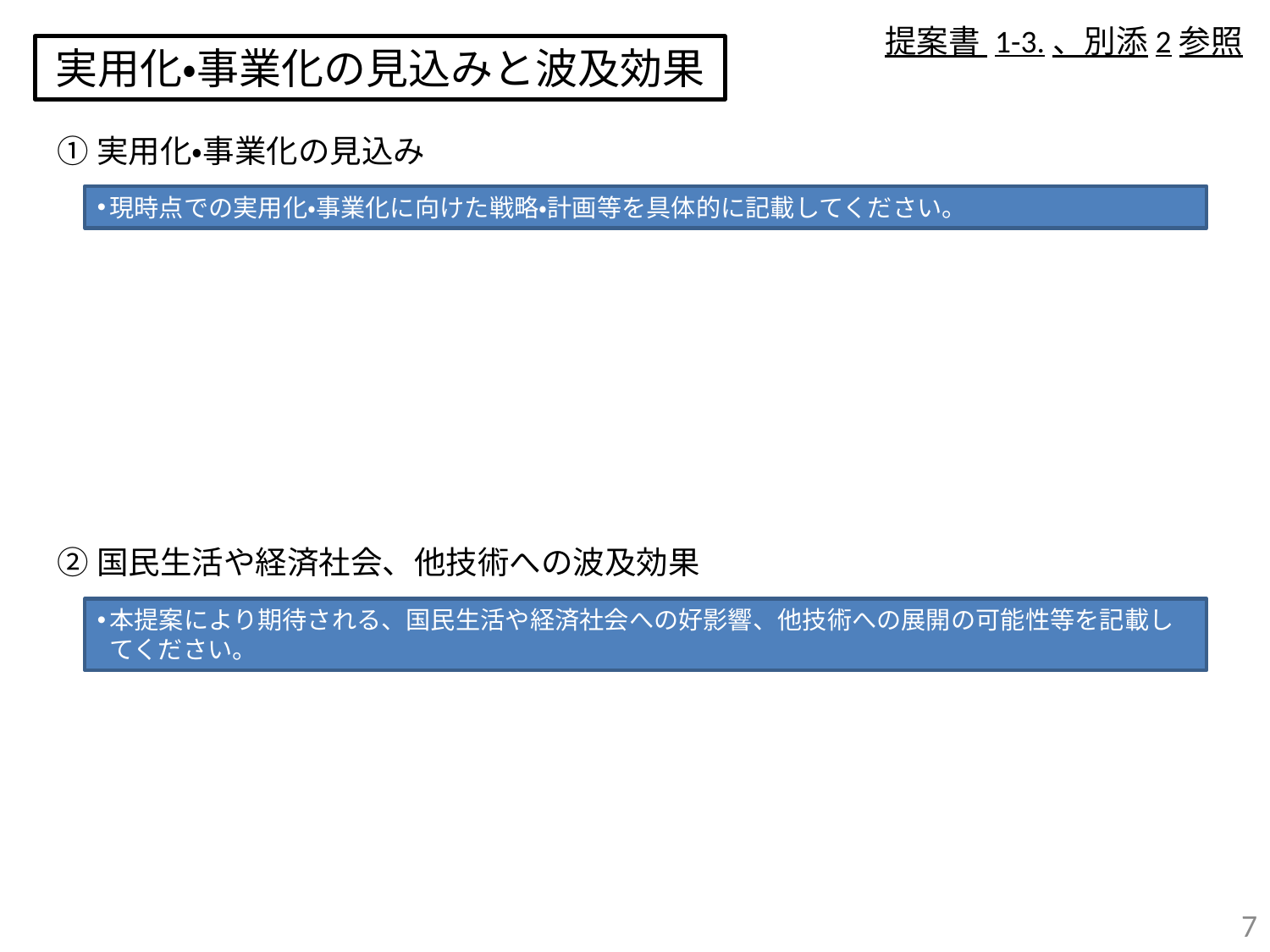

提案書 1-3.、別添2参照
実用化・事業化の見込みと波及効果
①実用化・事業化の見込み
現時点での実用化・事業化に向けた戦略・計画等を具体的に記載してください。
②国民生活や経済社会、他技術への波及効果
本提案により期待される、国民生活や経済社会への好影響、他技術への展開の可能性等を記載してください。
7